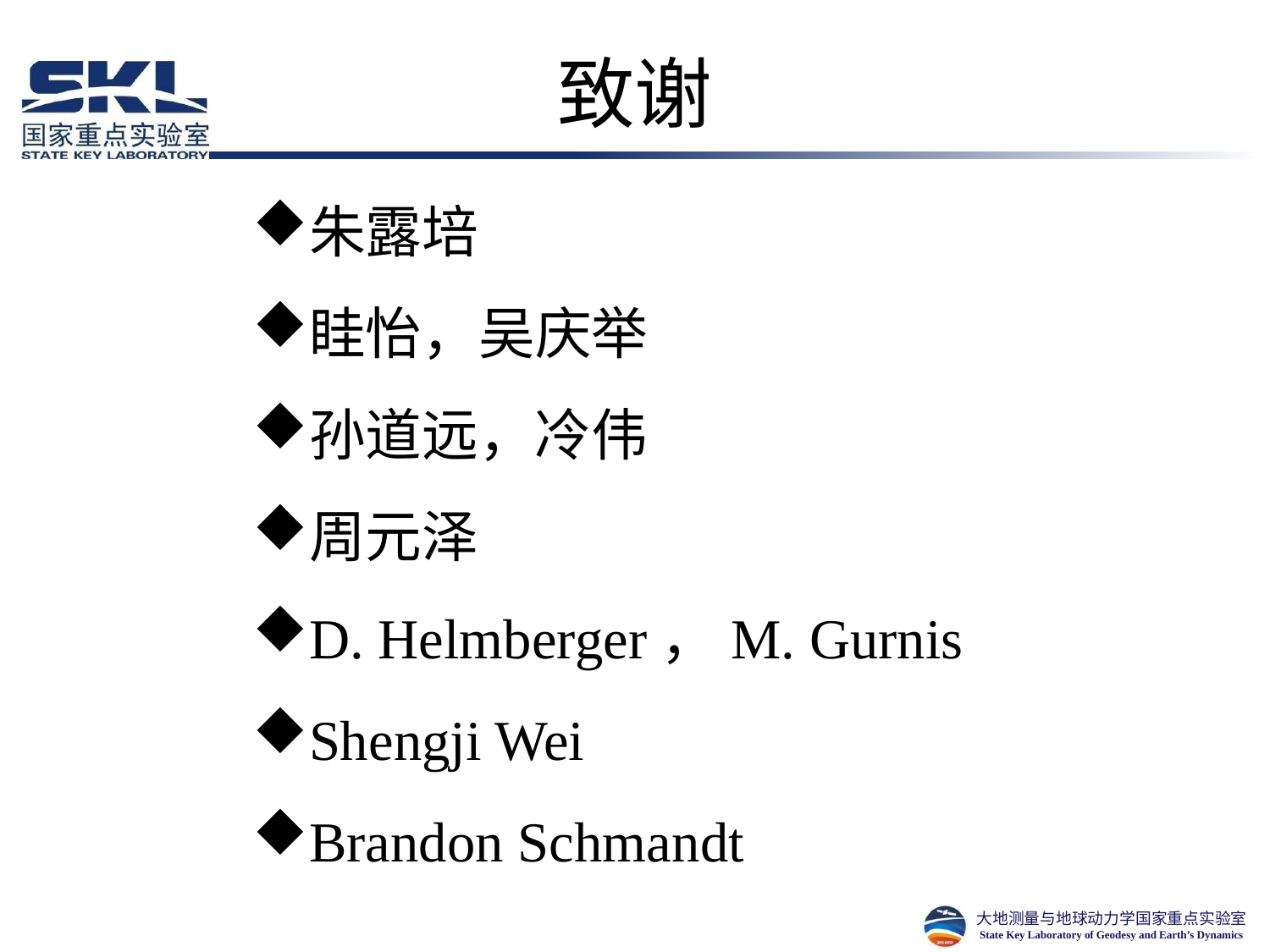

# 致谢
朱露培
眭怡，吴庆举
孙道远，冷伟
周元泽
D. Helmberger，M. Gurnis
Shengji Wei
Brandon Schmandt